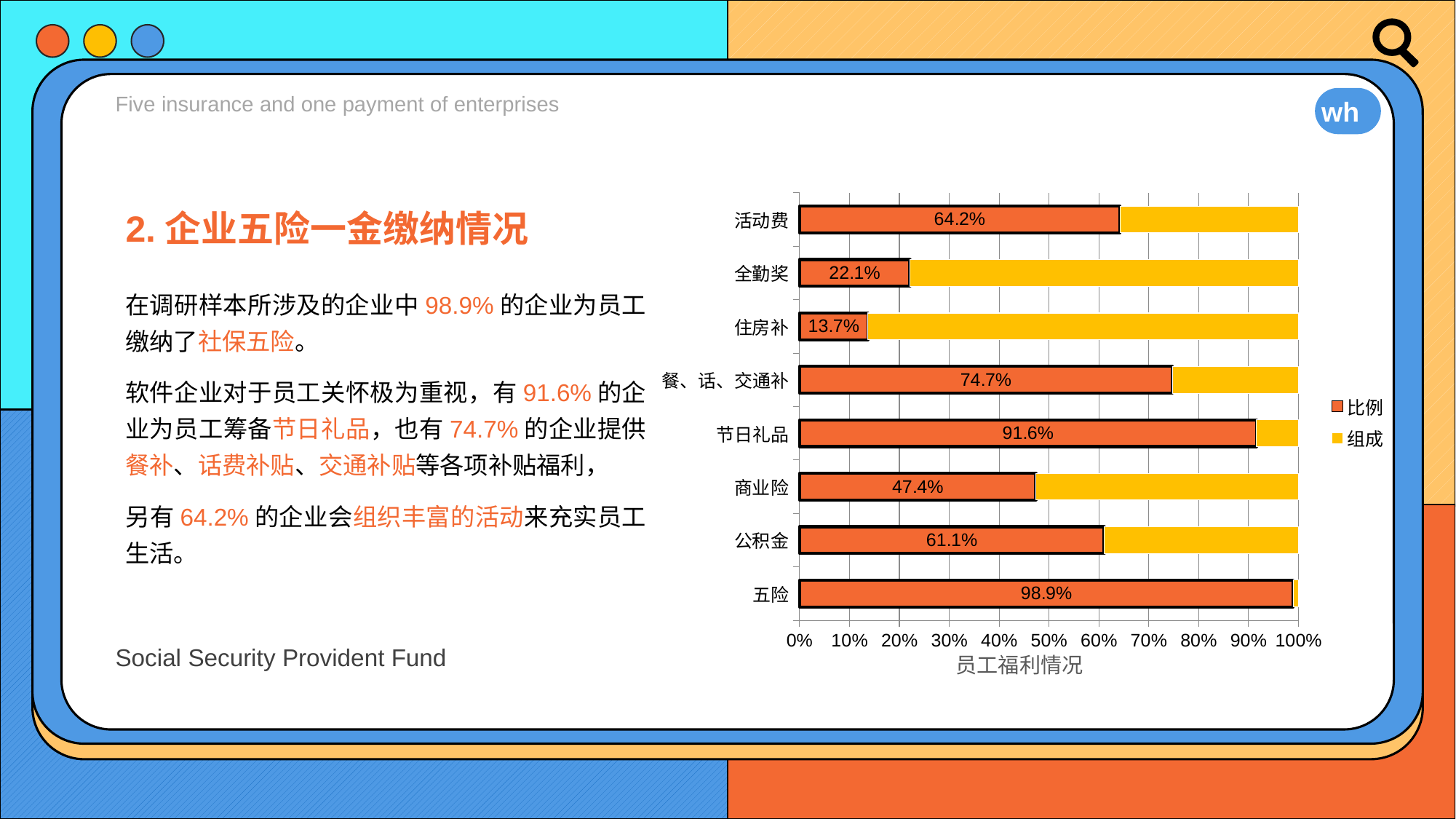

Five insurance and one payment of enterprises

whsia

### Chart

| Category | 比例 | 组成 |
|---|---|---|
| 五险 | 0.989473684210526 | 0.0105263157894737 |
| 公积金 | 0.610526315789474 | 0.389473684210526 |
| 商业险 | 0.473684210526316 | 0.526315789473684 |
| 节日礼品 | 0.91578947368421 | 0.0842105263157895 |
| 餐、话、交通补 | 0.747368421052632 | 0.252631578947368 |
| 住房补 | 0.136842105263158 | 0.863157894736842 |
| 全勤奖 | 0.221052631578947 | 0.778947368421053 |
| 活动费 | 0.642105263157895 | 0.357894736842105 |
2.企业五险一金缴纳情况
在调研样本所涉及的企业中98.9%的企业为员工缴纳了社保五险。
软件企业对于员工关怀极为重视，有91.6%的企业为员工筹备节日礼品，也有74.7%的企业提供餐补、话费补贴、交通补贴等各项补贴福利，
另有64.2%的企业会组织丰富的活动来充实员工生活。
Social Security Provident Fund
员工福利情况